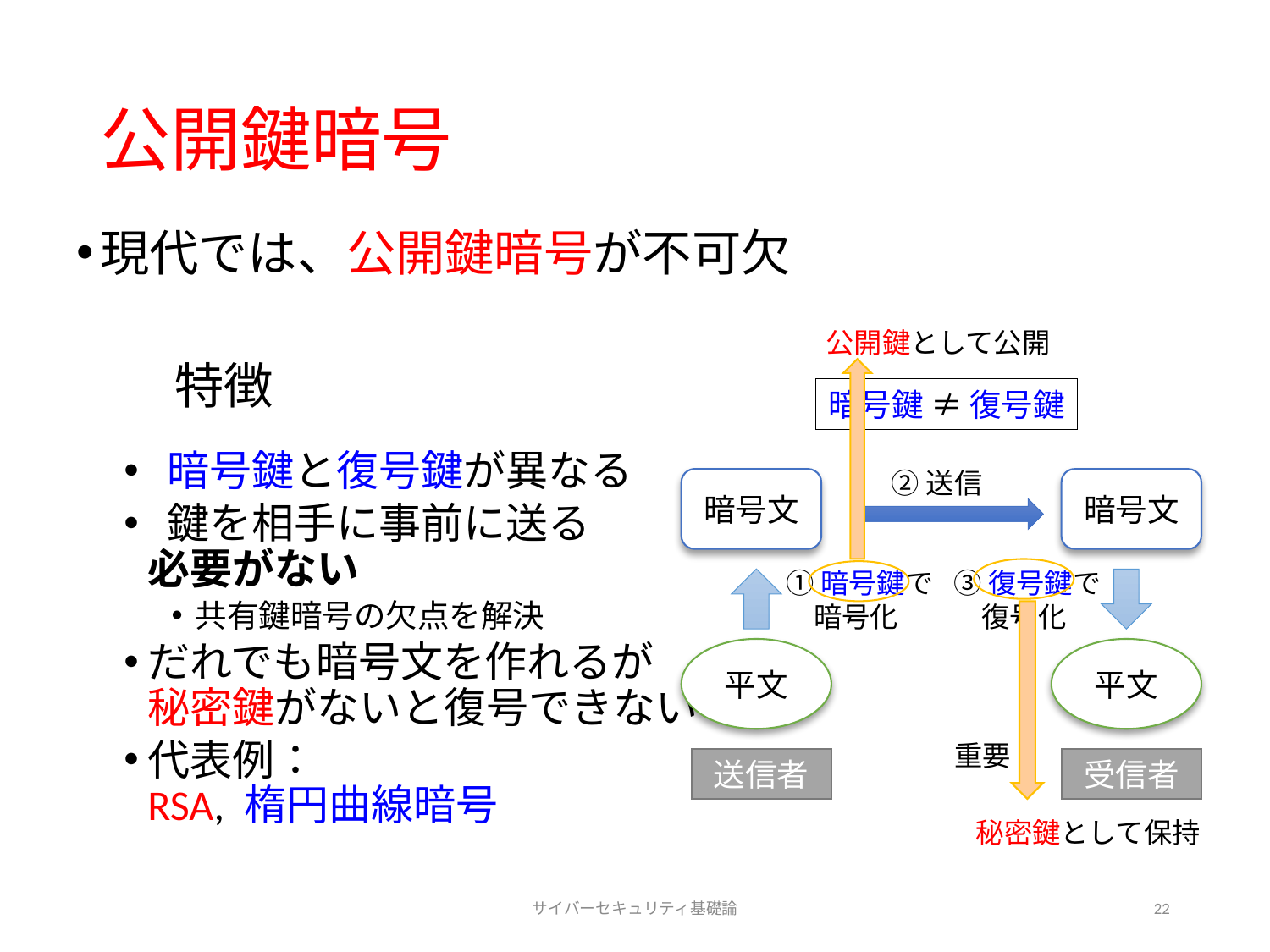

# 公開鍵暗号
現代では、公開鍵暗号が不可欠

　　特徴

 暗号鍵と復号鍵が異なる
 鍵を相手に事前に送る
必要がない
共有鍵暗号の欠点を解決
だれでも暗号文を作れるが
秘密鍵がないと復号できない
代表例：
RSA, 楕円曲線暗号
公開鍵として公開

暗号鍵 ≠ 復号鍵
②送信
暗号文
暗号文

①暗号鍵で
　暗号化
③復号鍵で
　復号化

平文
平文
重要
送信者
受信者
秘密鍵として保持
サイバーセキュリティ基礎論
22